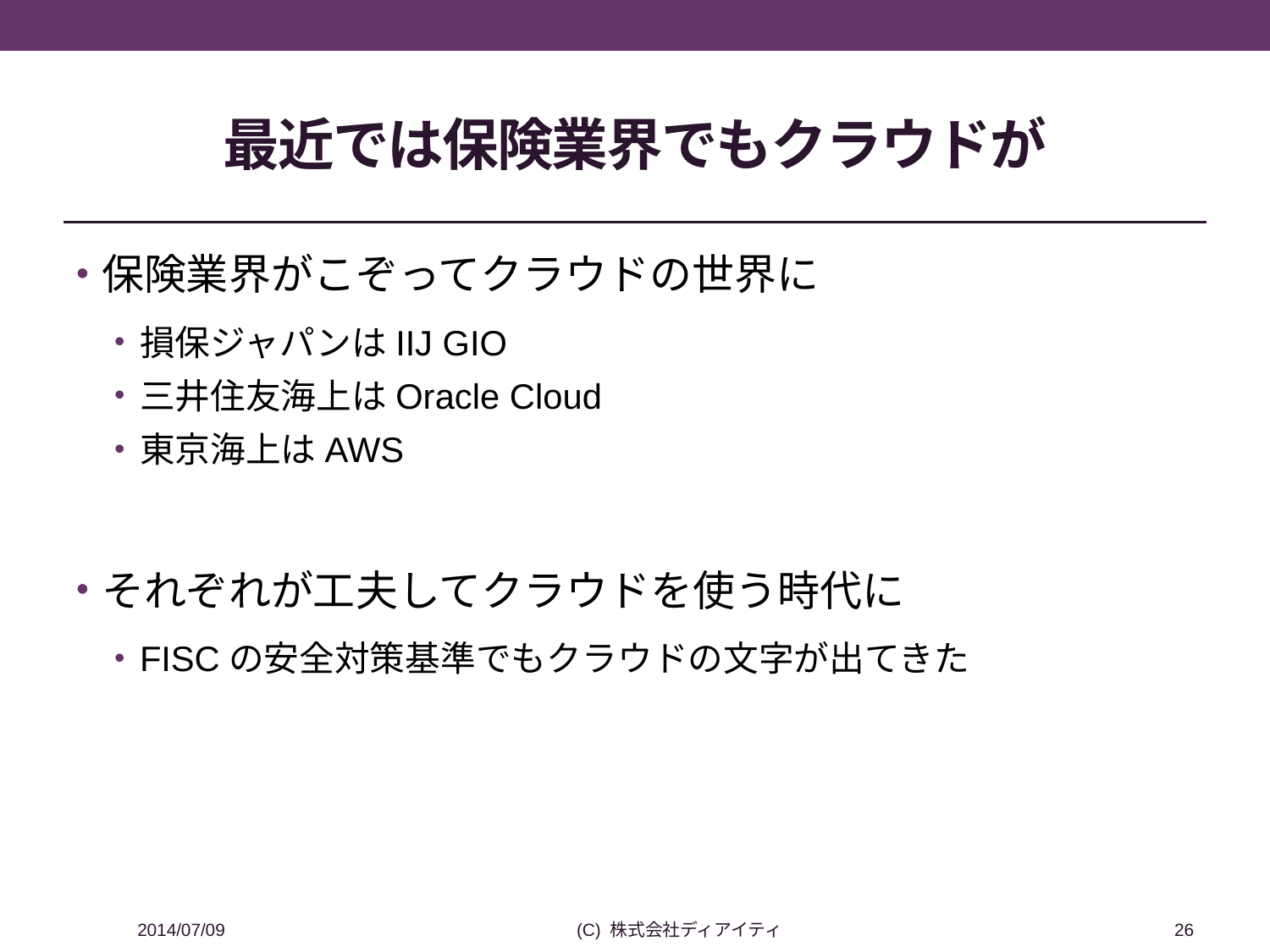

# 最近では保険業界でもクラウドが
保険業界がこぞってクラウドの世界に
損保ジャパンはIIJ GIO
三井住友海上はOracle Cloud
東京海上はAWS

それぞれが工夫してクラウドを使う時代に
FISCの安全対策基準でもクラウドの文字が出てきた
2014/07/09
(C) 株式会社ディアイティ
26